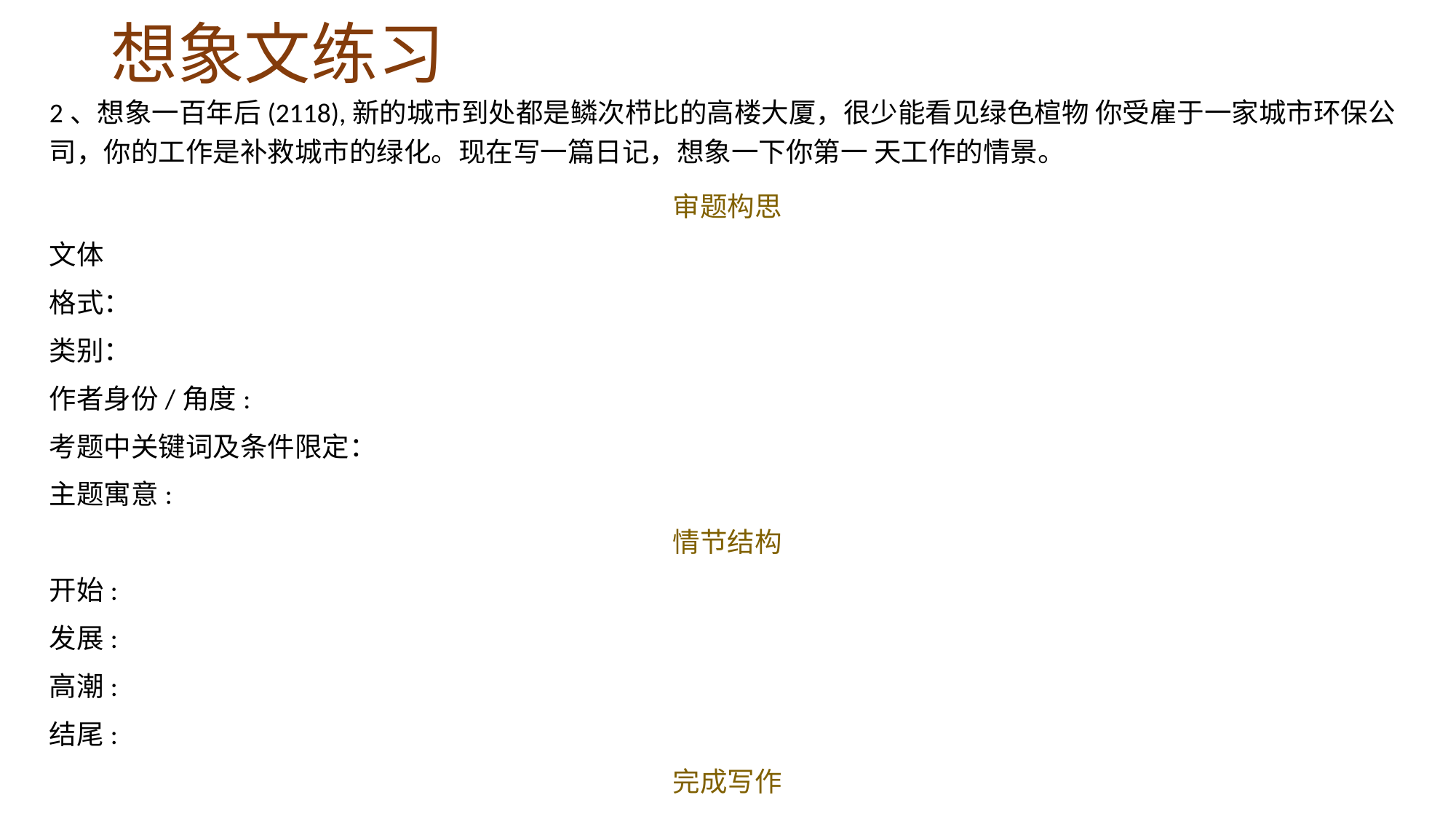

# 想象文练习
2、想象一百年后(2118),新的城市到处都是鳞次栉比的高楼大厦，很少能看见绿色楦物 你受雇于一家城市环保公司，你的工作是补救城市的绿化。现在写一篇日记，想象一下你第一 天工作的情景。
审题构思
文体
格式：
类别：
作者身份/角度:
考题中关键词及条件限定：
主题寓意:
情节结构
开始:
发展:
高潮:
结尾:
完成写作